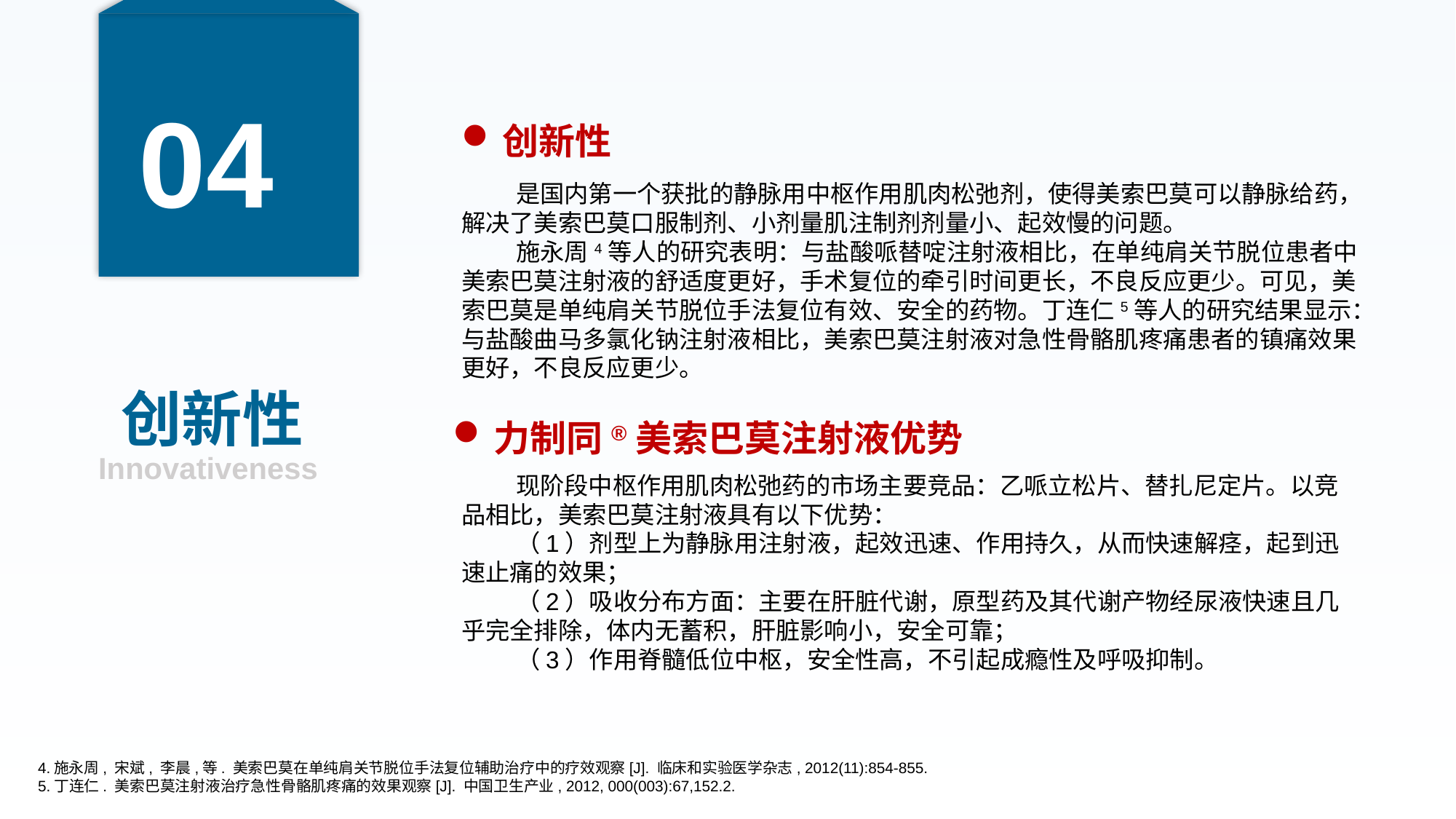

04
创新性
是国内第一个获批的静脉用中枢作用肌肉松弛剂，使得美索巴莫可以静脉给药，解决了美索巴莫口服制剂、小剂量肌注制剂剂量小、起效慢的问题。
施永周4等人的研究表明：与盐酸哌替啶注射液相比，在单纯肩关节脱位患者中美索巴莫注射液的舒适度更好，手术复位的牵引时间更长，不良反应更少。可见，美索巴莫是单纯肩关节脱位手法复位有效、安全的药物。丁连仁5等人的研究结果显示：与盐酸曲马多氯化钠注射液相比，美索巴莫注射液对急性骨骼肌疼痛患者的镇痛效果更好，不良反应更少。
创新性
力制同®美索巴莫注射液优势
Innovativeness
现阶段中枢作用肌肉松弛药的市场主要竞品：乙哌立松片、替扎尼定片。以竞品相比，美索巴莫注射液具有以下优势：
（1）剂型上为静脉用注射液，起效迅速、作用持久，从而快速解痉，起到迅速止痛的效果；
（2）吸收分布方面：主要在肝脏代谢，原型药及其代谢产物经尿液快速且几乎完全排除，体内无蓄积，肝脏影响小，安全可靠；
（3）作用脊髓低位中枢，安全性高，不引起成瘾性及呼吸抑制。
4.施永周, 宋斌, 李晨,等. 美索巴莫在单纯肩关节脱位手法复位辅助治疗中的疗效观察[J]. 临床和实验医学杂志, 2012(11):854-855.
5.丁连仁. 美索巴莫注射液治疗急性骨骼肌疼痛的效果观察[J]. 中国卫生产业, 2012, 000(003):67,152.2.